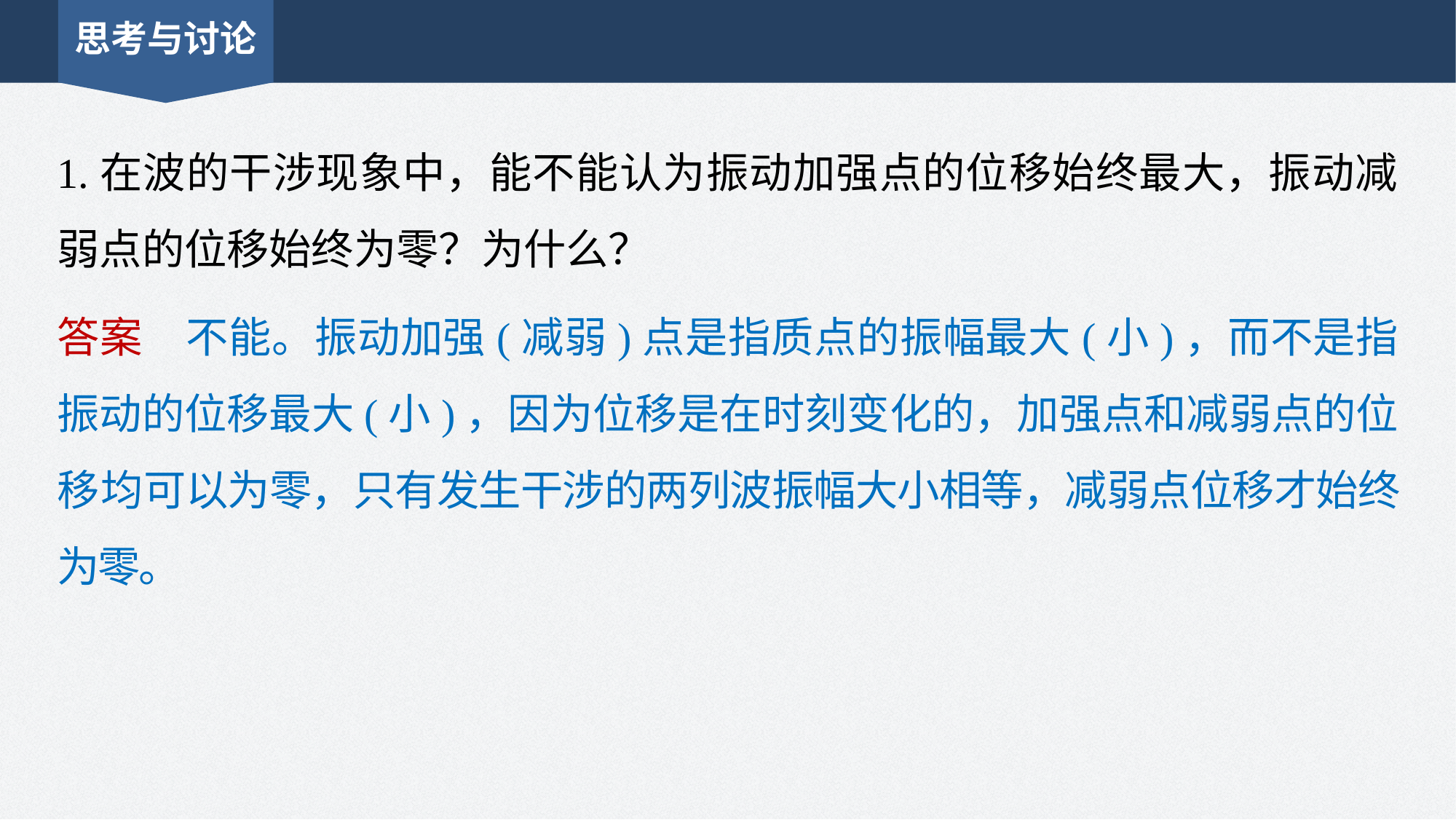

思考与讨论
1.在波的干涉现象中，能不能认为振动加强点的位移始终最大，振动减弱点的位移始终为零？为什么？
答案　不能。振动加强(减弱)点是指质点的振幅最大(小)，而不是指振动的位移最大(小)，因为位移是在时刻变化的，加强点和减弱点的位移均可以为零，只有发生干涉的两列波振幅大小相等，减弱点位移才始终为零。